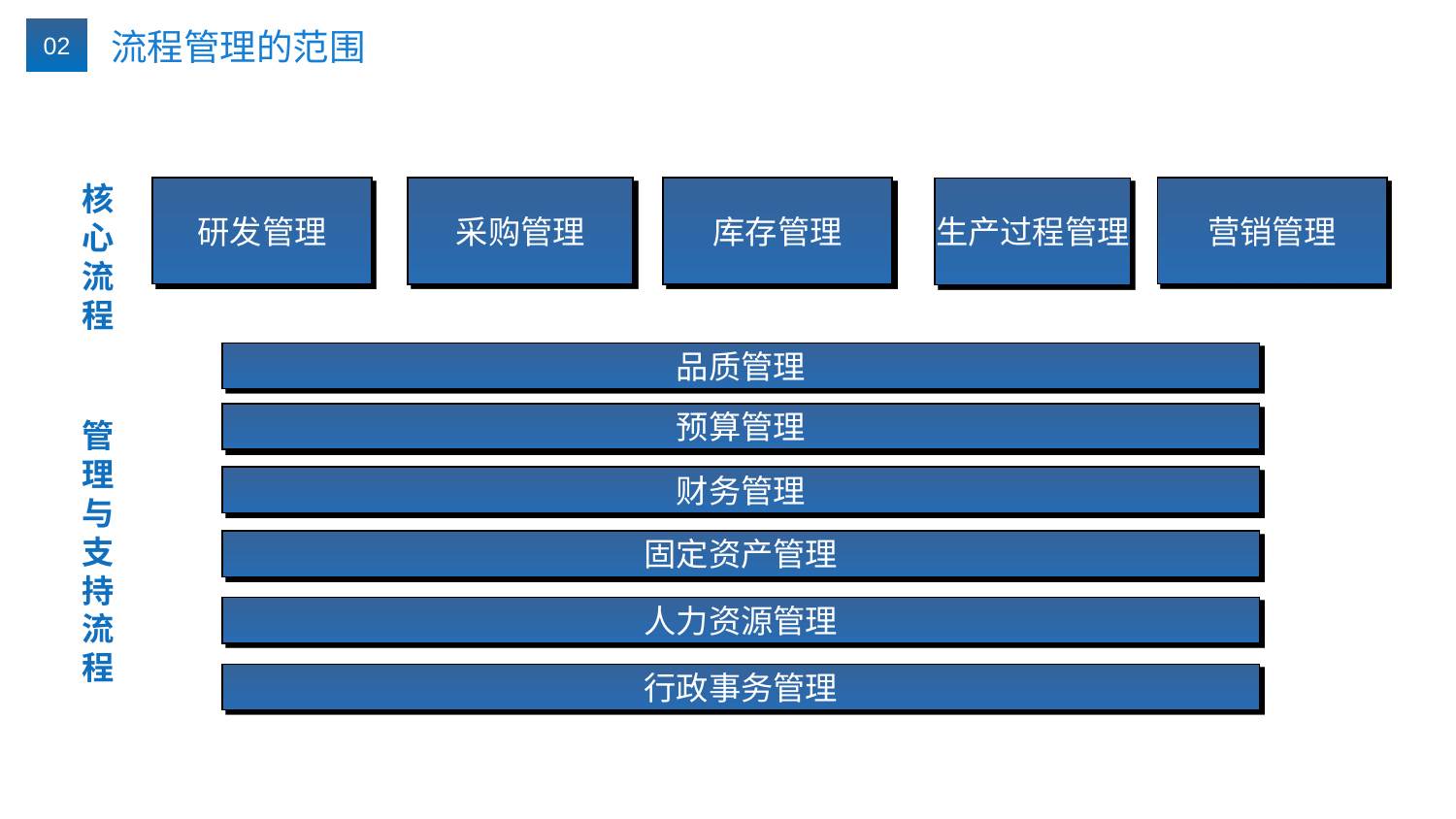

02
流程管理的范围
核心流程
营销管理
研发管理
采购管理
库存管理
生产过程管理
品质管理
预算管理
财务管理
固定资产管理
人力资源管理
行政事务管理
管理与支持流程